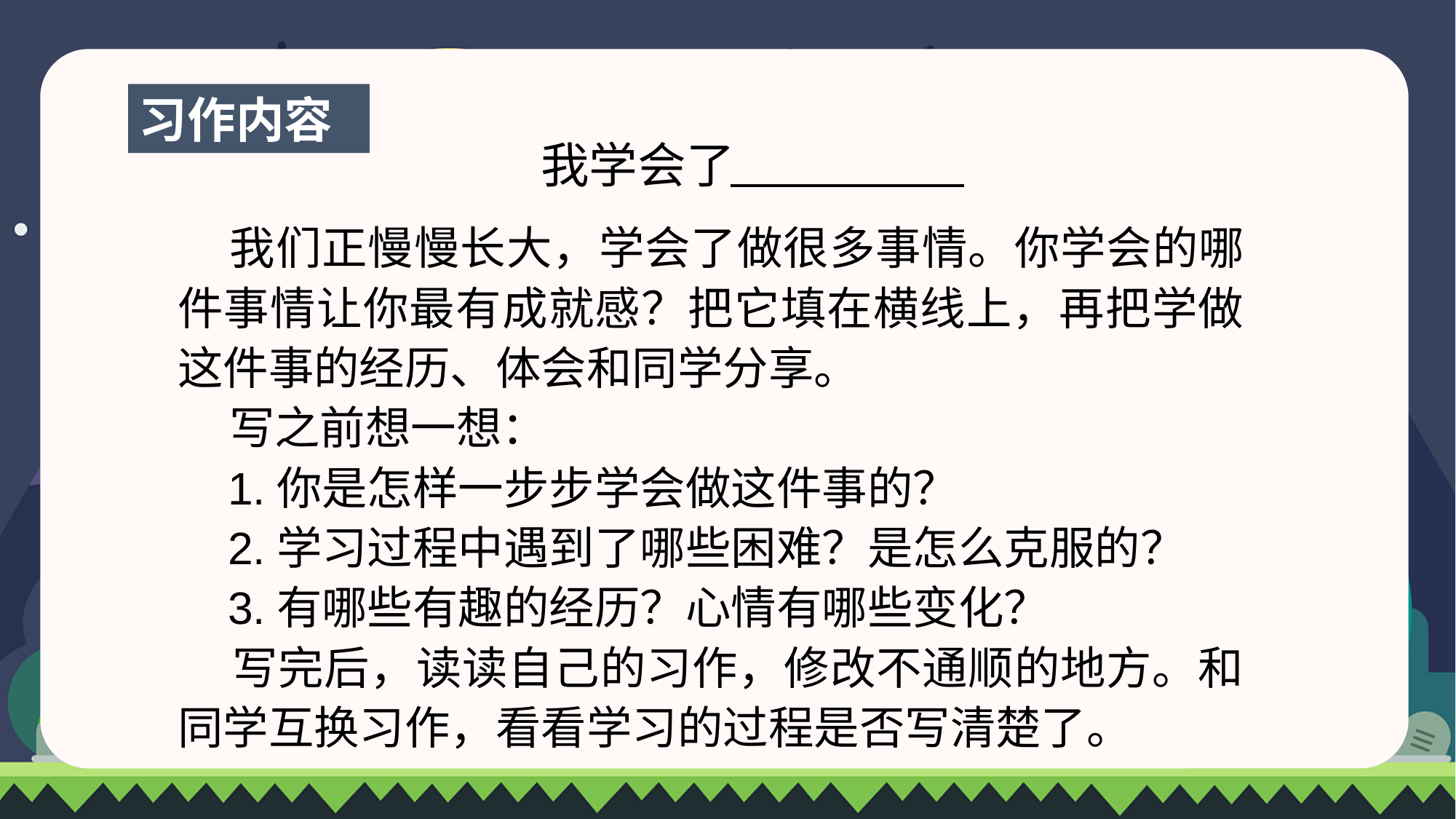

习作内容
我学会了
     我们正慢慢长大，学会了做很多事情。你学会的哪件事情让你最有成就感？把它填在横线上，再把学做这件事的经历、体会和同学分享。
    写之前想一想：
    1.你是怎样一步步学会做这件事的？
    2.学习过程中遇到了哪些困难？是怎么克服的？
    3.有哪些有趣的经历？心情有哪些变化？
    写完后，读读自己的习作，修改不通顺的地方。和同学互换习作，看看学习的过程是否写清楚了。